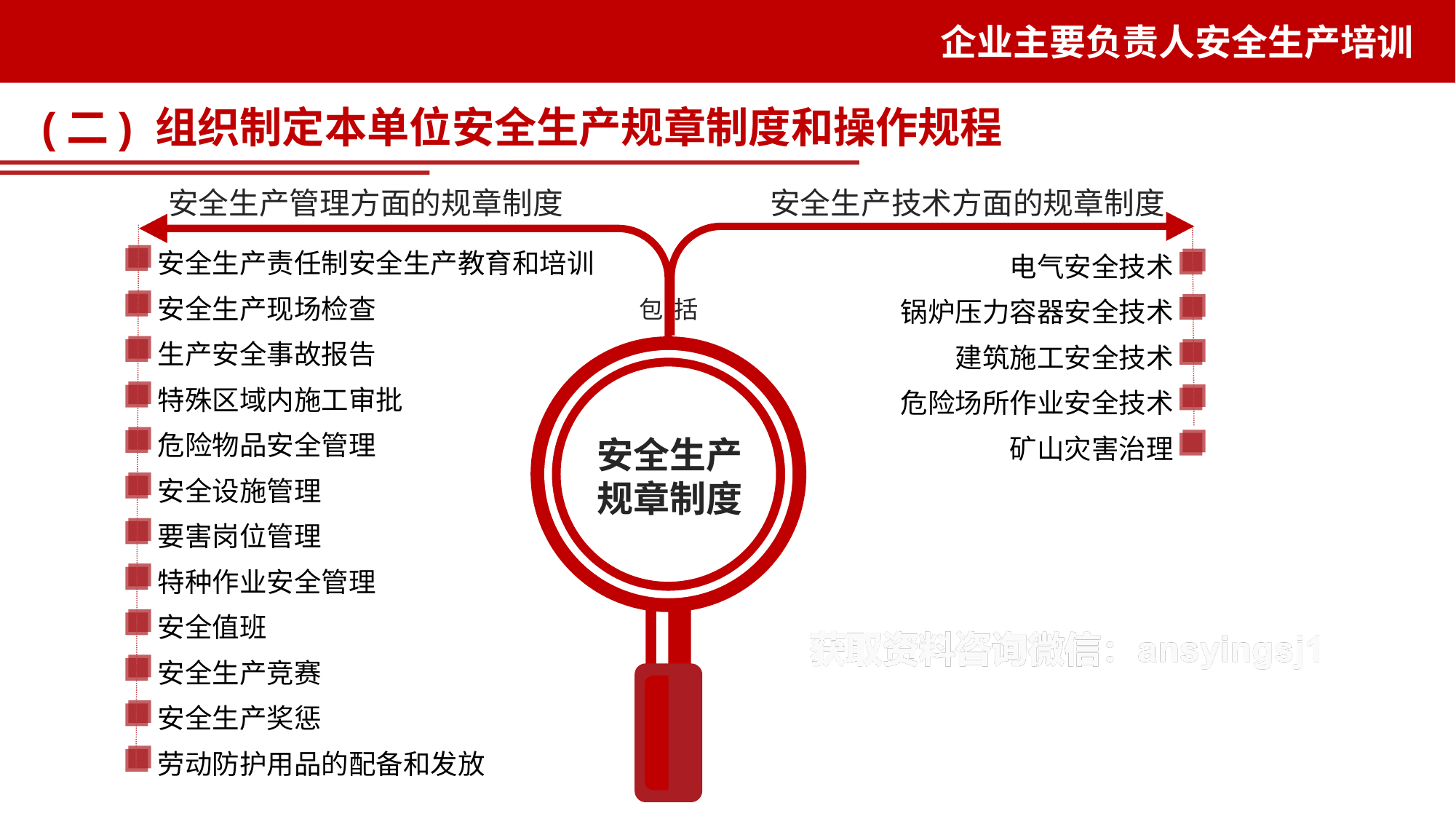

(二) 组织制定本单位安全生产规章制度和操作规程
安全生产管理方面的规章制度
安全生产技术方面的规章制度

安全生产责任制安全生产教育和培训
安全生产现场检查
生产安全事故报告
特殊区域内施工审批
危险物品安全管理
安全设施管理
要害岗位管理
特种作业安全管理
安全值班
安全生产竞赛
安全生产奖惩
劳动防护用品的配备和发放
电气安全技术
锅炉压力容器安全技术
建筑施工安全技术
危险场所作业安全技术
矿山灾害治理

包  括

安全生产规章制度